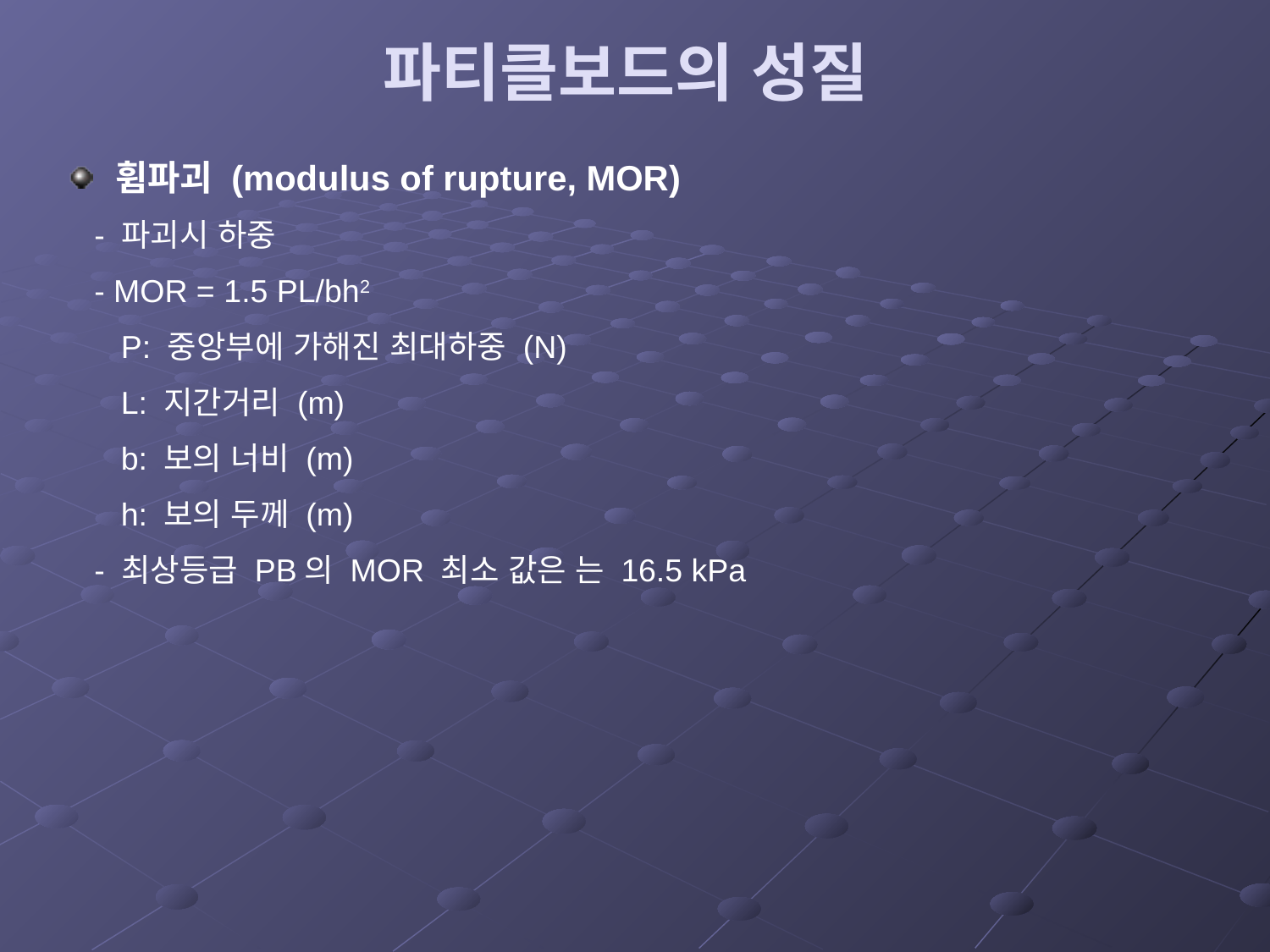

# 파티클보드의 성질
휨파괴 (modulus of rupture, MOR)
   - 파괴시 하중
   - MOR = 1.5 PL/bh2
      P: 중앙부에 가해진 최대하중 (N)
      L: 지간거리 (m)
      b: 보의 너비 (m)
      h: 보의 두께 (m)
   - 최상등급 PB의 MOR 최소 값은 는 16.5 kPa